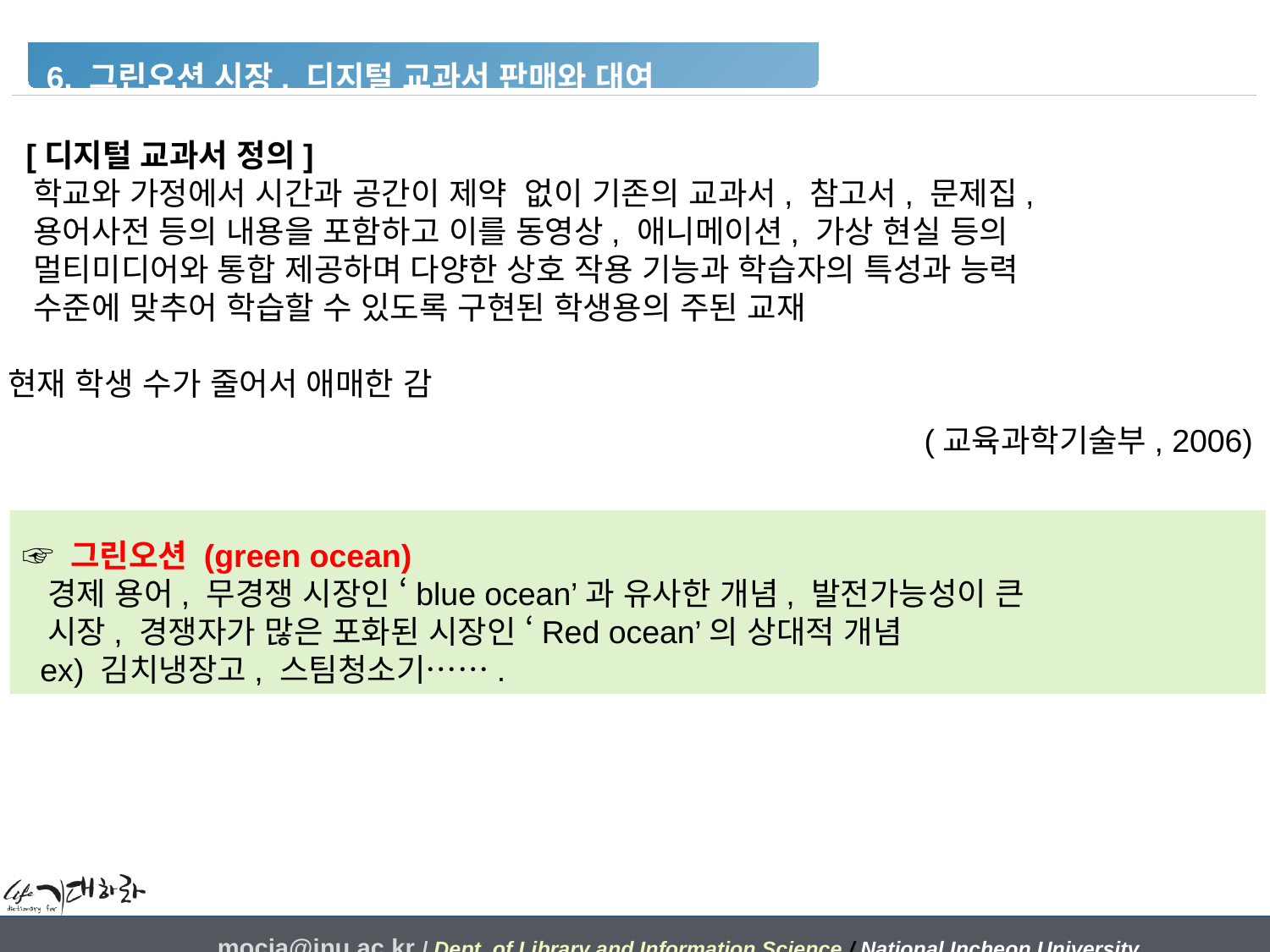

6. 그린오션 시장, 디지털 교과서 판매와 대여
  [디지털 교과서 정의]
  학교와 가정에서 시간과 공간이 제약  없이 기존의 교과서, 참고서, 문제집,
  용어사전 등의 내용을 포함하고 이를 동영상, 애니메이션, 가상 현실 등의
  멀티미디어와 통합 제공하며 다양한 상호 작용 기능과 학습자의 특성과 능력
  수준에 맞추어 학습할 수 있도록 구현된 학생용의 주된 교재

현재 학생 수가 줄어서 애매한 감
 (교육과학기술부, 2006)

☞ 그린오션 (green ocean)
  경제 용어, 무경쟁 시장인 ‘blue ocean’과 유사한 개념, 발전가능성이 큰
  시장, 경쟁자가 많은 포화된 시장인 ‘Red ocean’의 상대적 개념
  ex) 김치냉장고, 스팀청소기…….

mocja@inu.ac.kr / Dept. of Library and Information Science / National Incheon University